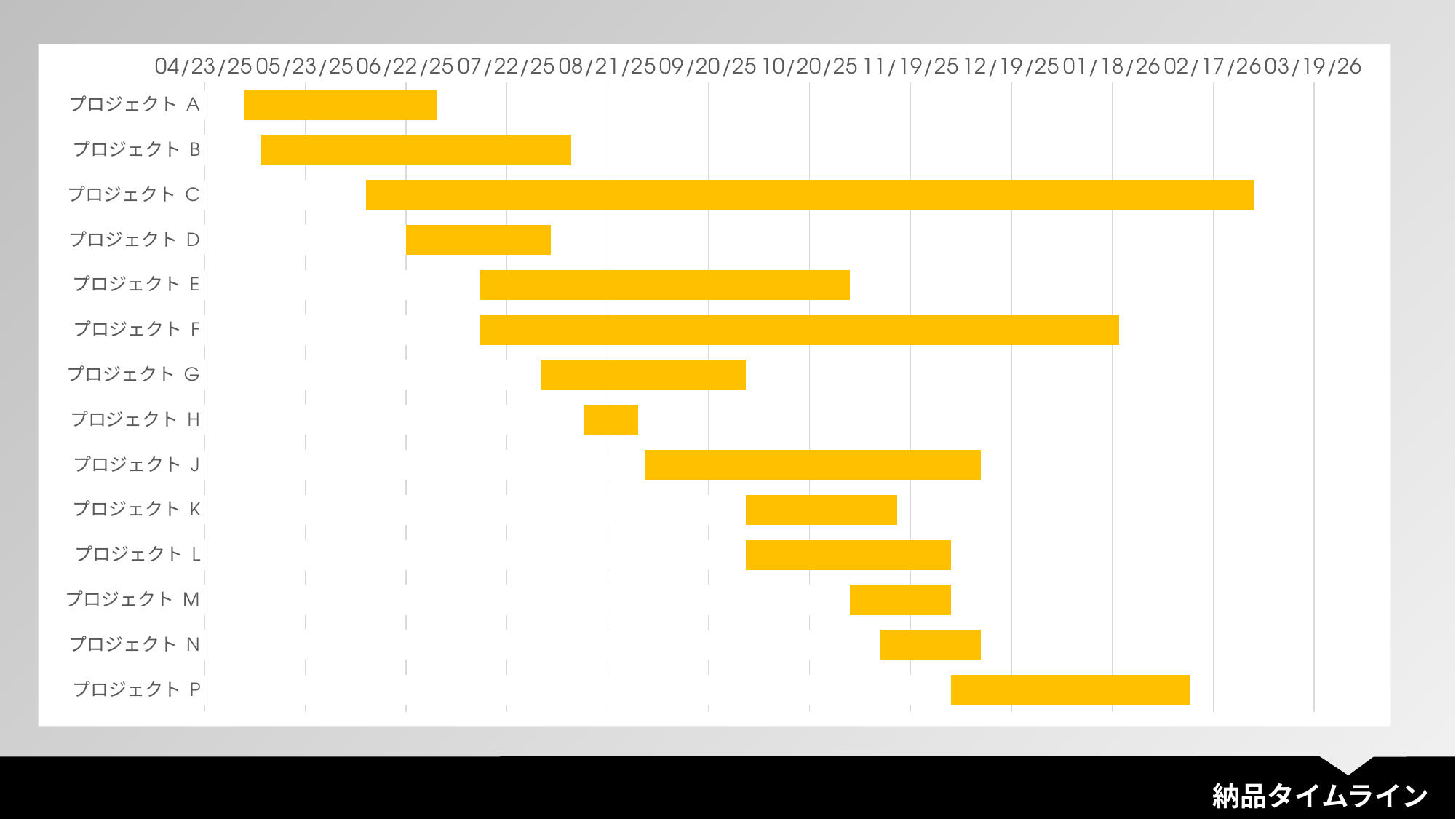

### Chart

| Category | 終了 | 開始 |
|---|---|---|
| プロジェクト A | 45839.0 | 45782.0 |
| プロジェクト B | 45879.0 | 45787.0 |
| プロジェクト C | 46082.0 | 45818.0 |
| プロジェクト D | 45873.0 | 45830.0 |
| プロジェクト E | 45962.0 | 45852.0 |
| プロジェクト F | 46042.0 | 45852.0 |
| プロジェクト G | 45931.0 | 45870.0 |
| プロジェクト H | 45899.0 | 45883.0 |
| プロジェクト J | 46001.0 | 45901.0 |
| プロジェクト K | 45976.0 | 45931.0 |
| プロジェクト L | 45992.0 | 45931.0 |
| プロジェクト M | 45992.0 | 45962.0 |
| プロジェクト N | 46001.0 | 45971.0 |
| プロジェクト P | 46063.0 | 45992.0 |
納品タイムライン